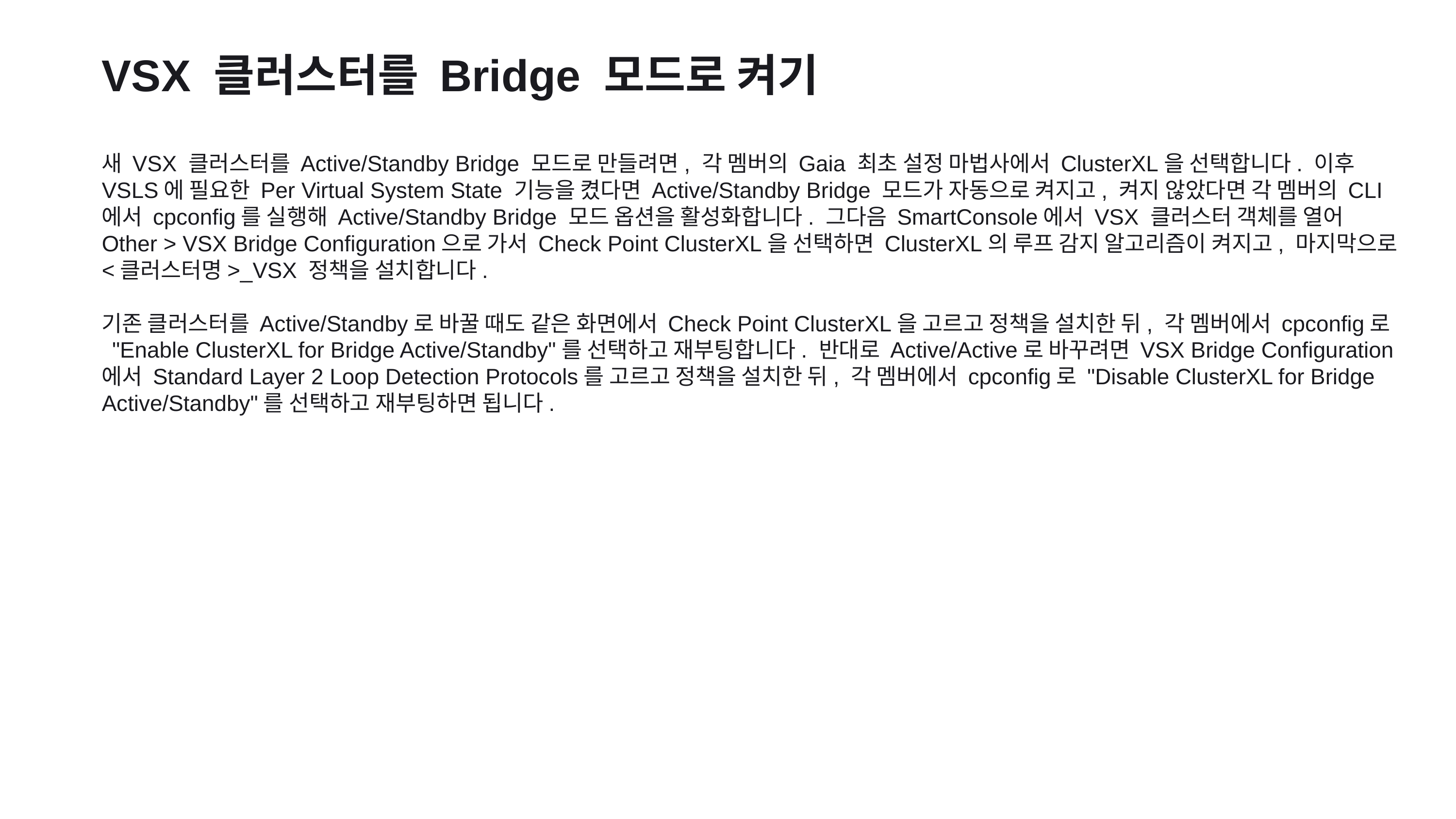

VSX 클러스터를 Bridge 모드로 켜기
새 VSX 클러스터를 Active/Standby Bridge 모드로 만들려면, 각 멤버의 Gaia 최초 설정 마법사에서 ClusterXL을 선택합니다. 이후 VSLS에 필요한 Per Virtual System State 기능을 켰다면 Active/Standby Bridge 모드가 자동으로 켜지고, 켜지 않았다면 각 멤버의 CLI에서 cpconfig를 실행해 Active/Standby Bridge 모드 옵션을 활성화합니다. 그다음 SmartConsole에서 VSX 클러스터 객체를 열어 Other > VSX Bridge Configuration으로 가서 Check Point ClusterXL을 선택하면 ClusterXL의 루프 감지 알고리즘이 켜지고, 마지막으로 <클러스터명>_VSX 정책을 설치합니다.

기존 클러스터를 Active/Standby로 바꿀 때도 같은 화면에서 Check Point ClusterXL을 고르고 정책을 설치한 뒤, 각 멤버에서 cpconfig로 "Enable ClusterXL for Bridge Active/Standby"를 선택하고 재부팅합니다. 반대로 Active/Active로 바꾸려면 VSX Bridge Configuration에서 Standard Layer 2 Loop Detection Protocols를 고르고 정책을 설치한 뒤, 각 멤버에서 cpconfig로 "Disable ClusterXL for Bridge Active/Standby"를 선택하고 재부팅하면 됩니다.